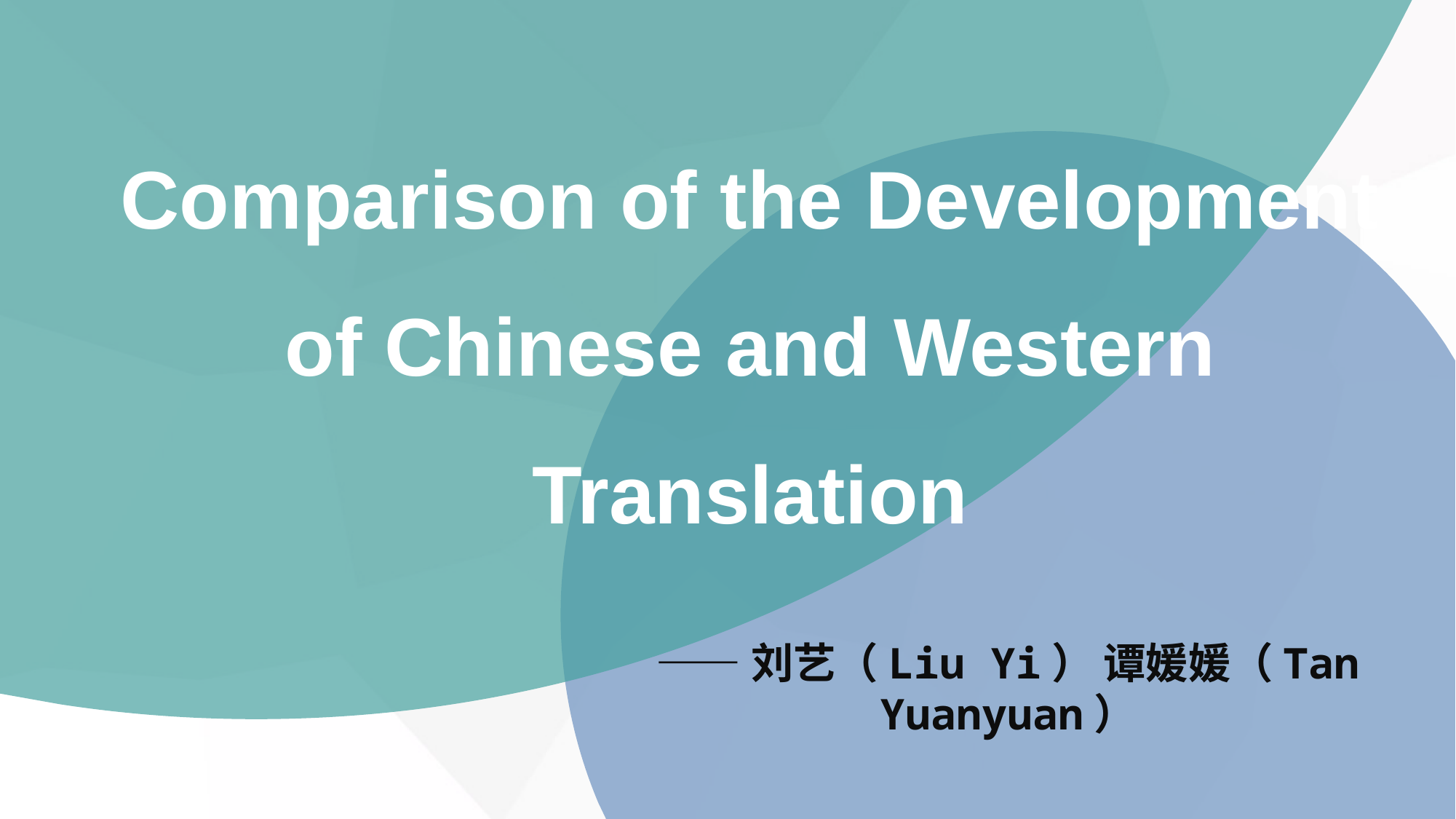

Comparison of the Development of Chinese and Western Translation

——刘艺（Liu Yi） 谭媛媛（Tan Yuanyuan）